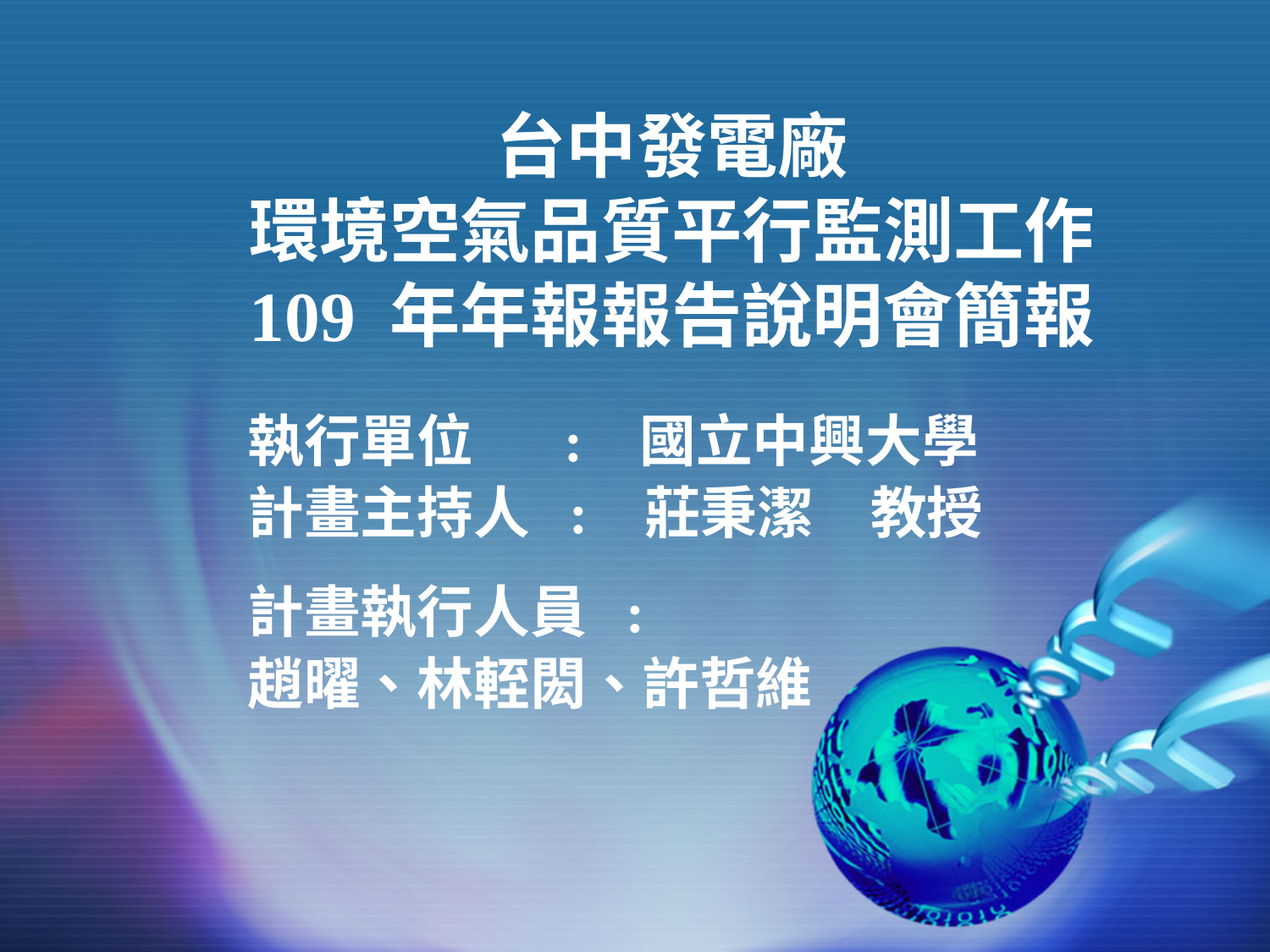

# 台中發電廠 環境空氣品質平行監測工作 109 年年報報告說明會簡報
執行單位      :   國立中興大學
計畫主持人  :   莊秉潔　教授

計畫執行人員  :
趙曜、林輊閎、許哲維